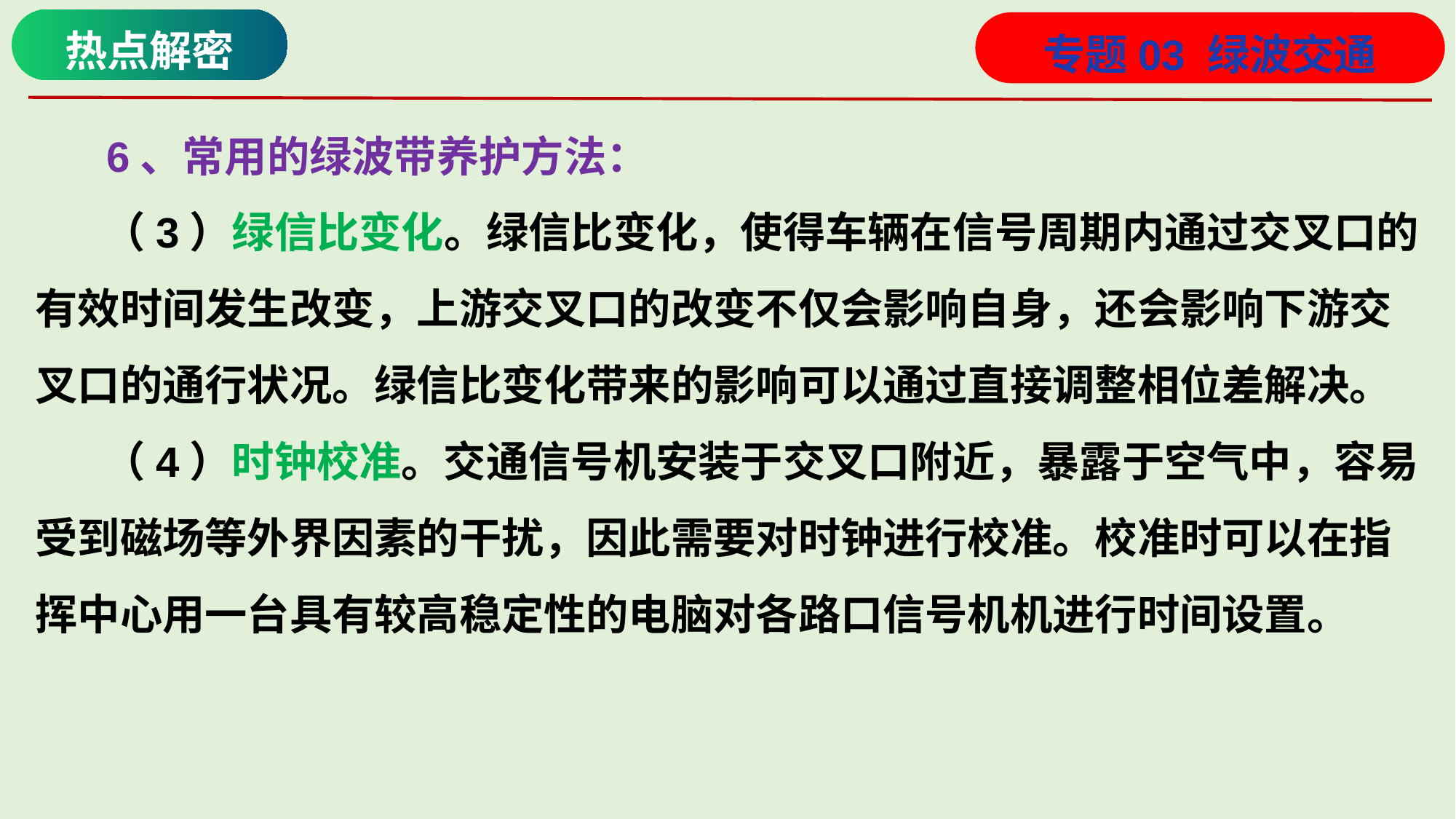

热点解密
专题03 绿波交通
      6、常用的绿波带养护方法：
      （3）绿信比变化。绿信比变化，使得车辆在信号周期内通过交叉口的有效时间发生改变，上游交叉口的改变不仅会影响自身，还会影响下游交叉口的通行状况。绿信比变化带来的影响可以通过直接调整相位差解决。
      （4）时钟校准。交通信号机安装于交叉口附近，暴露于空气中，容易受到磁场等外界因素的干扰，因此需要对时钟进行校准。校准时可以在指挥中心用一台具有较高稳定性的电脑对各路口信号机机进行时间设置。